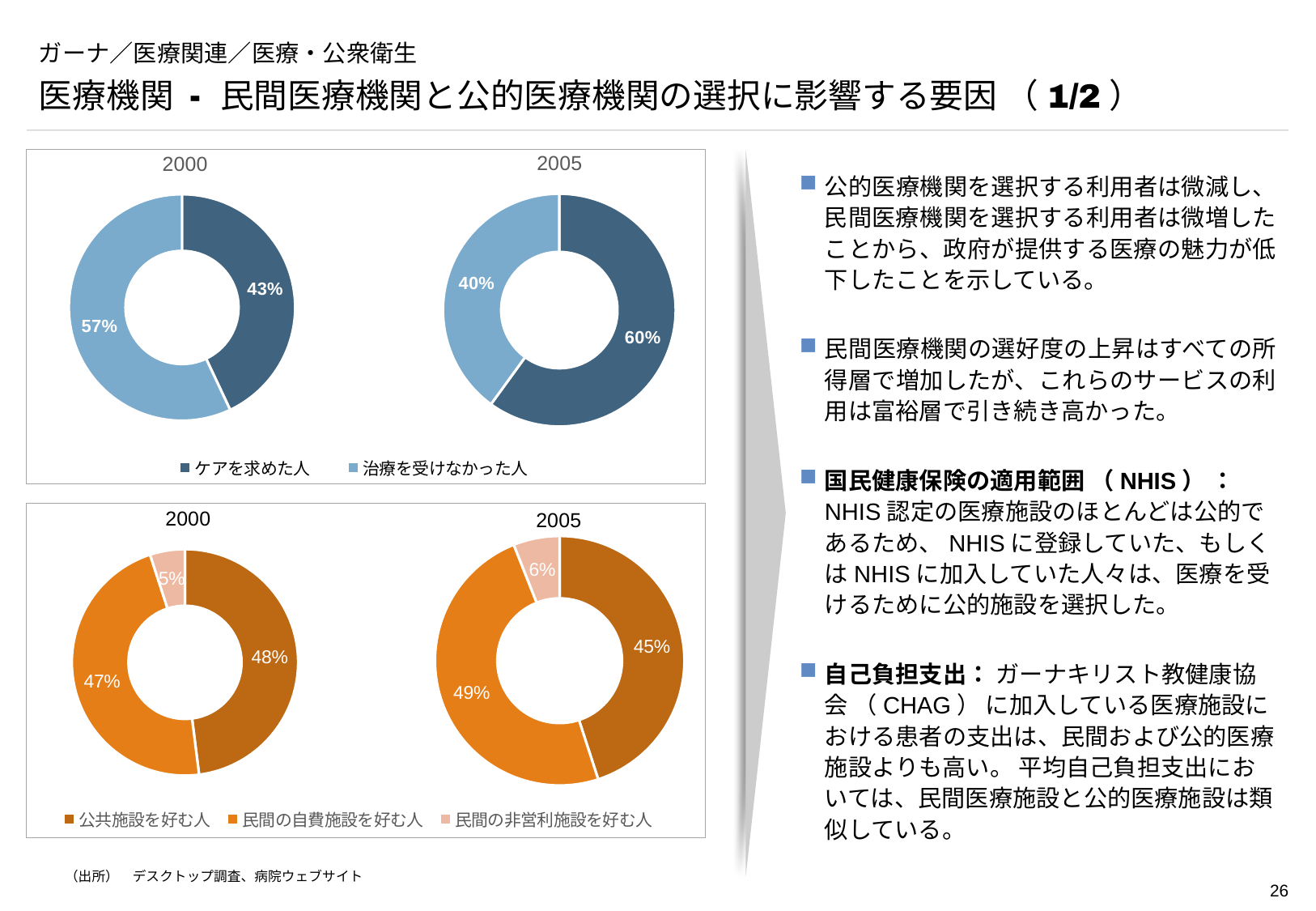

# ガーナ／医療関連／医療・公衆衛生
医療機関 - 民間医療機関と公的医療機関の選択に影響する要因 （1/2）

### Chart: 2005

| Category | 列1 |
|---|---|
| ケアを求めた人 | 0.6 |
| 治療を受けなかった人 | 0.4 |

### Chart: 2000

| Category | 列1 |
|---|---|
| ケアを求めた人 | 0.43 |
| 治療を受けなかった人 | 0.57 |
公的医療機関を選択する利用者は微減し、民間医療機関を選択する利用者は微増したことから、政府が提供する医療の魅力が低下したことを示している。

民間医療機関の選好度の上昇はすべての所得層で増加したが、これらのサービスの利用は富裕層で引き続き高かった。

国民健康保険の適用範囲 （NHIS） ：NHIS認定の医療施設のほとんどは公的であるため、NHISに登録していた、もしくはNHISに加入していた人々は、医療を受けるために公的施設を選択した。

自己負担支出： ガーナキリスト教健康協会 （CHAG） に加入している医療施設における患者の支出は、民間および公的医療施設よりも高い。 平均自己負担支出においては、民間医療施設と公的医療施設は類似している。

### Chart: 2005

| Category | 列1 |
|---|---|
| 公共施設を好む人 | 0.45 |
| 民間の自費施設を好む人 | 0.49 |
| 民間の非営利施設を好む人 | 0.06 |

### Chart: 2000

| Category | 列1 |
|---|---|
| パブリック | 0.48 |
| 民間の自己資金 | 0.47 |
| 民間非営利 | 0.05 |
（出所）　デスクトップ調査、病院ウェブサイト